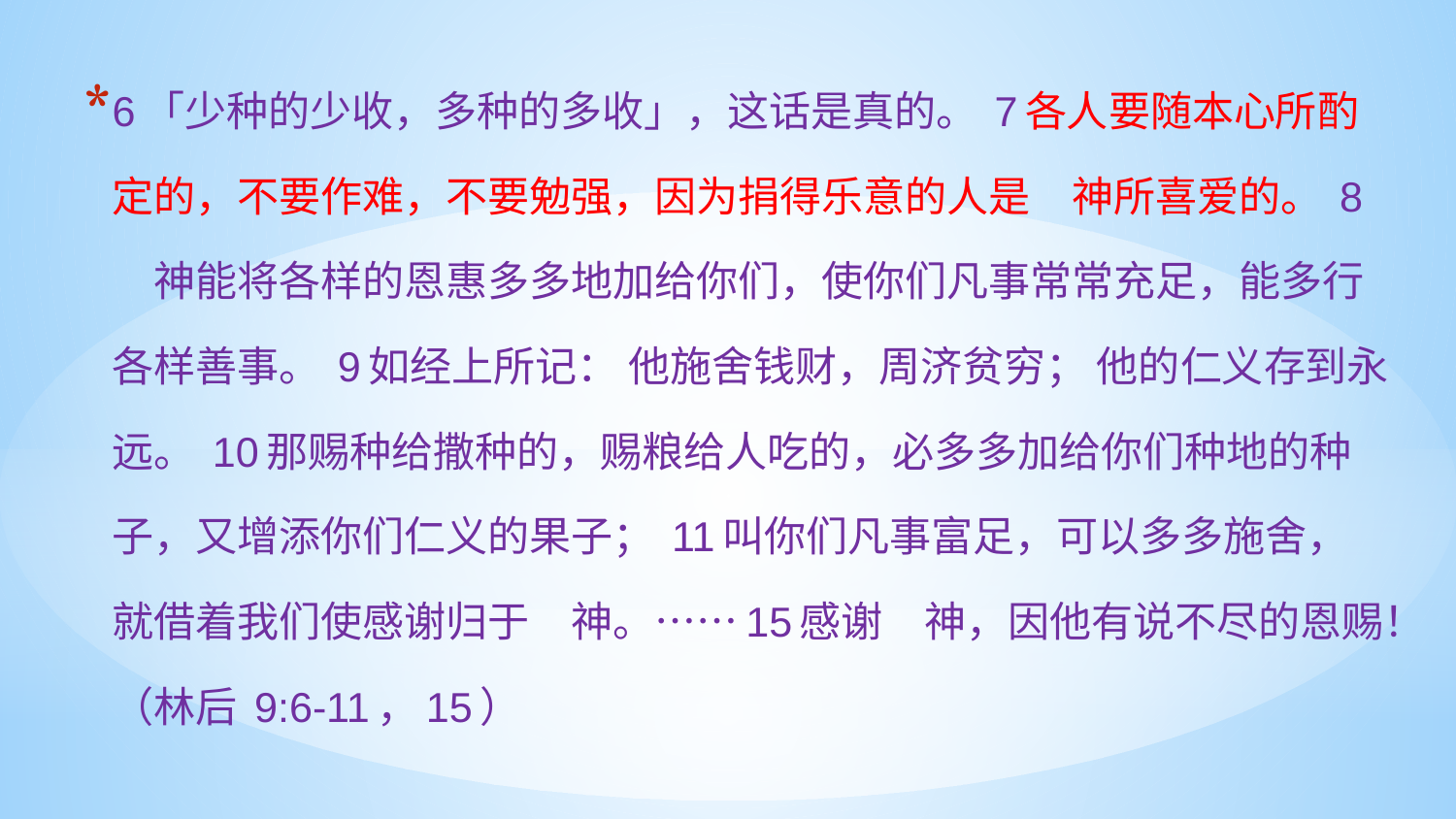

6「少种的少收，多种的多收」，这话是真的。 7各人要随本心所酌定的，不要作难，不要勉强，因为捐得乐意的人是　神所喜爱的。 8 　神能将各样的恩惠多多地加给你们，使你们凡事常常充足，能多行各样善事。 9如经上所记： 他施舍钱财，周济贫穷； 他的仁义存到永远。 10那赐种给撒种的，赐粮给人吃的，必多多加给你们种地的种子，又增添你们仁义的果子； 11叫你们凡事富足，可以多多施舍，就借着我们使感谢归于　神。……15感谢　神，因他有说不尽的恩赐！（林后 9:6-11，15）